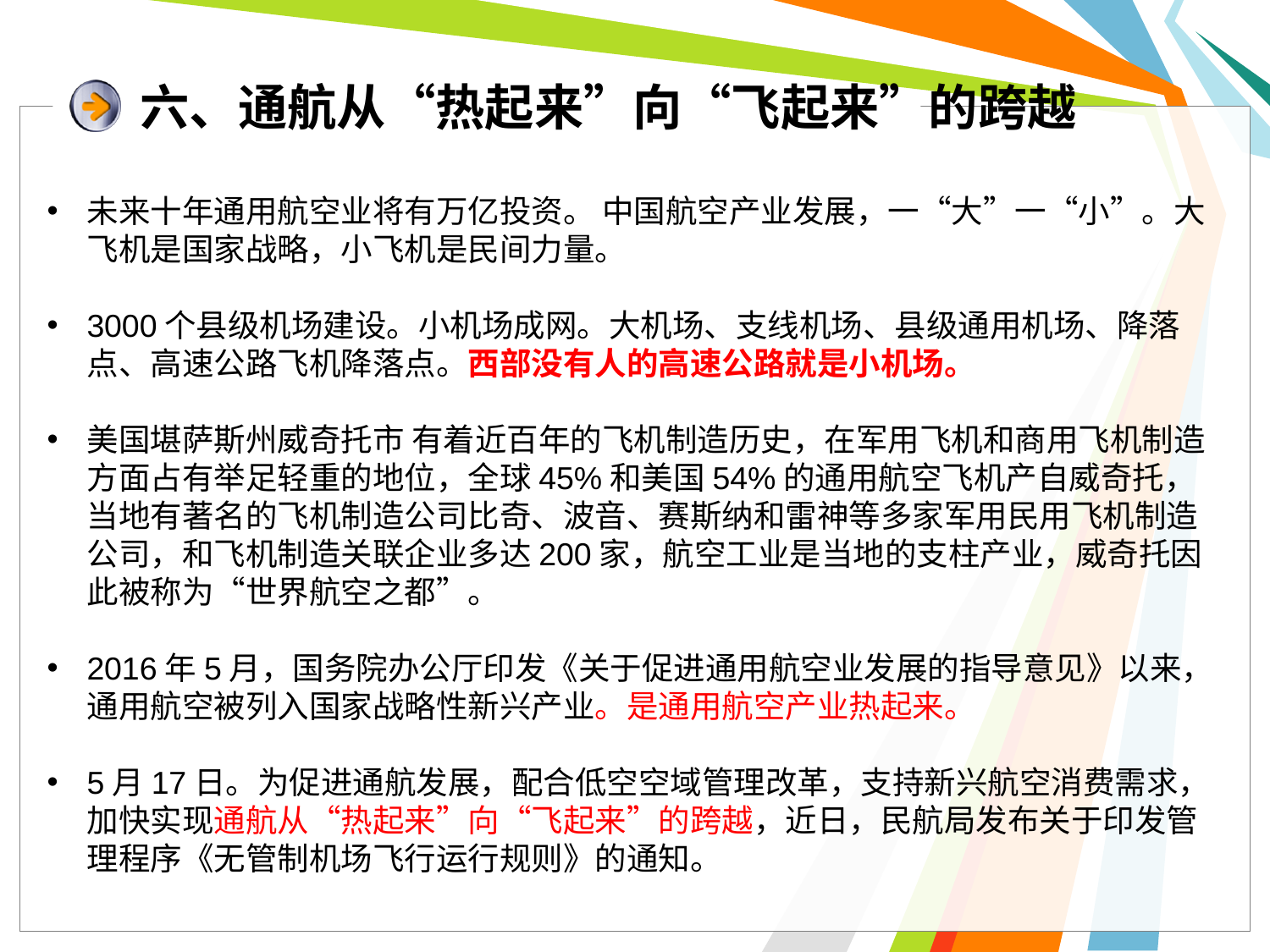

# 六、通航从“热起来”向“飞起来”的跨越
未来十年通用航空业将有万亿投资。 中国航空产业发展，一“大”一“小”。大飞机是国家战略，小飞机是民间力量。

3000个县级机场建设。小机场成网。大机场、支线机场、县级通用机场、降落点、高速公路飞机降落点。西部没有人的高速公路就是小机场。

美国堪萨斯州威奇托市 有着近百年的飞机制造历史，在军用飞机和商用飞机制造方面占有举足轻重的地位，全球45%和美国54%的通用航空飞机产自威奇托，当地有著名的飞机制造公司比奇、波音、赛斯纳和雷神等多家军用民用飞机制造公司，和飞机制造关联企业多达200家，航空工业是当地的支柱产业，威奇托因此被称为“世界航空之都”。

2016年5月，国务院办公厅印发《关于促进通用航空业发展的指导意见》以来，通用航空被列入国家战略性新兴产业。是通用航空产业热起来。

5月17日。为促进通航发展，配合低空空域管理改革，支持新兴航空消费需求，加快实现通航从“热起来”向“飞起来”的跨越，近日，民航局发布关于印发管理程序《无管制机场飞行运行规则》的通知。